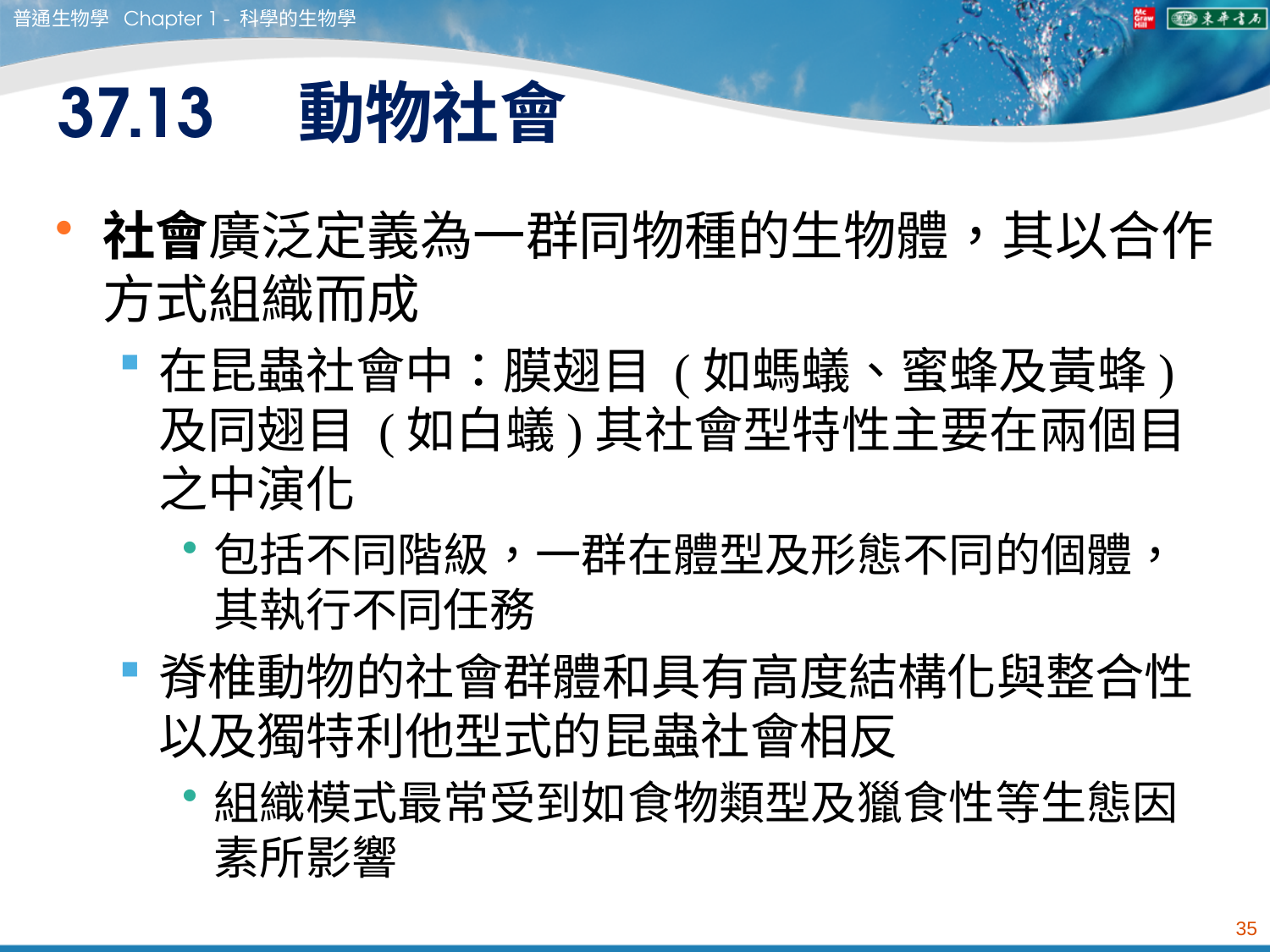

普通生物學  Chapter 1 - 科學的生物學
# 37.13　動物社會
社會廣泛定義為一群同物種的生物體，其以合作方式組織而成
在昆蟲社會中：膜翅目 (如螞蟻、蜜蜂及黃蜂) 及同翅目 (如白蟻)其社會型特性主要在兩個目之中演化
包括不同階級，一群在體型及形態不同的個體，其執行不同任務
脊椎動物的社會群體和具有高度結構化與整合性以及獨特利他型式的昆蟲社會相反
組織模式最常受到如食物類型及獵食性等生態因素所影響
35